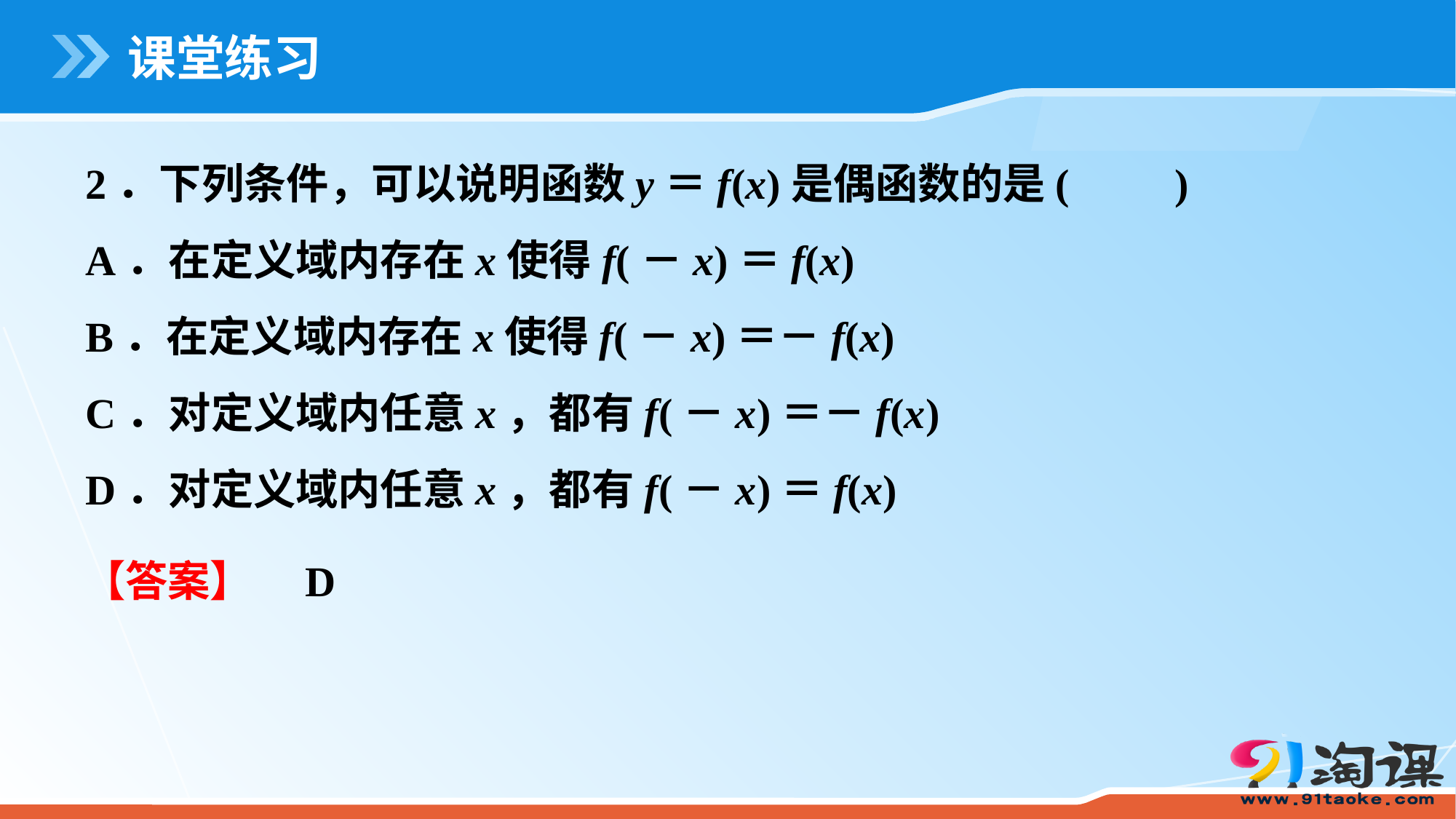

# 课堂练习
2．下列条件，可以说明函数y＝f(x)是偶函数的是(　　)
A．在定义域内存在x使得f(－x)＝f(x)
B．在定义域内存在x使得f(－x)＝－f(x)
C．对定义域内任意x，都有f(－x)＝－f(x)
D．对定义域内任意x，都有f(－x)＝f(x)
【答案】　D